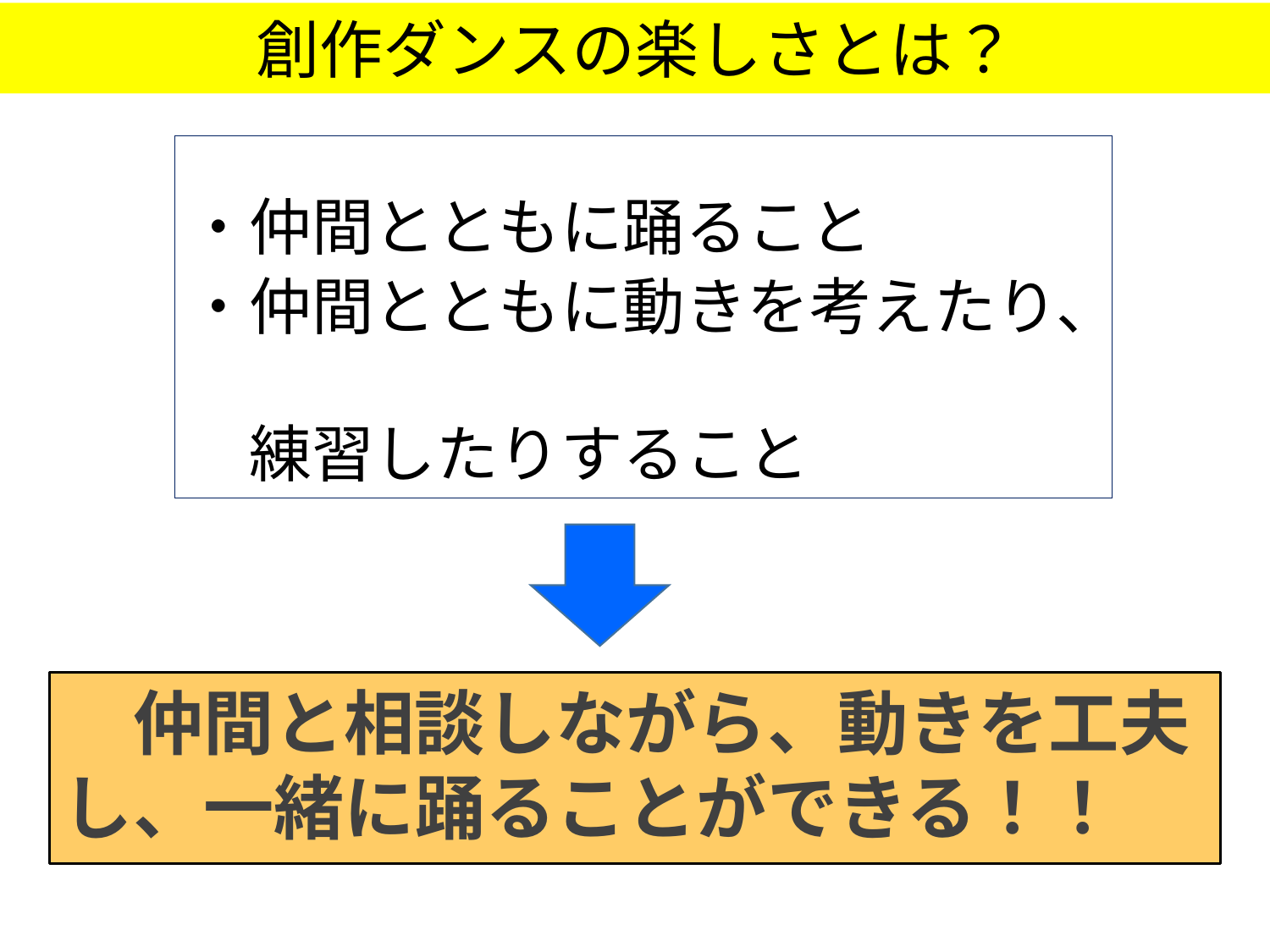

創作ダンスの楽しさとは？

・仲間とともに踊ること
・仲間とともに動きを考えたり、
　練習したりすること

　仲間と相談しながら、動きを工夫し、一緒に踊ることができる！！